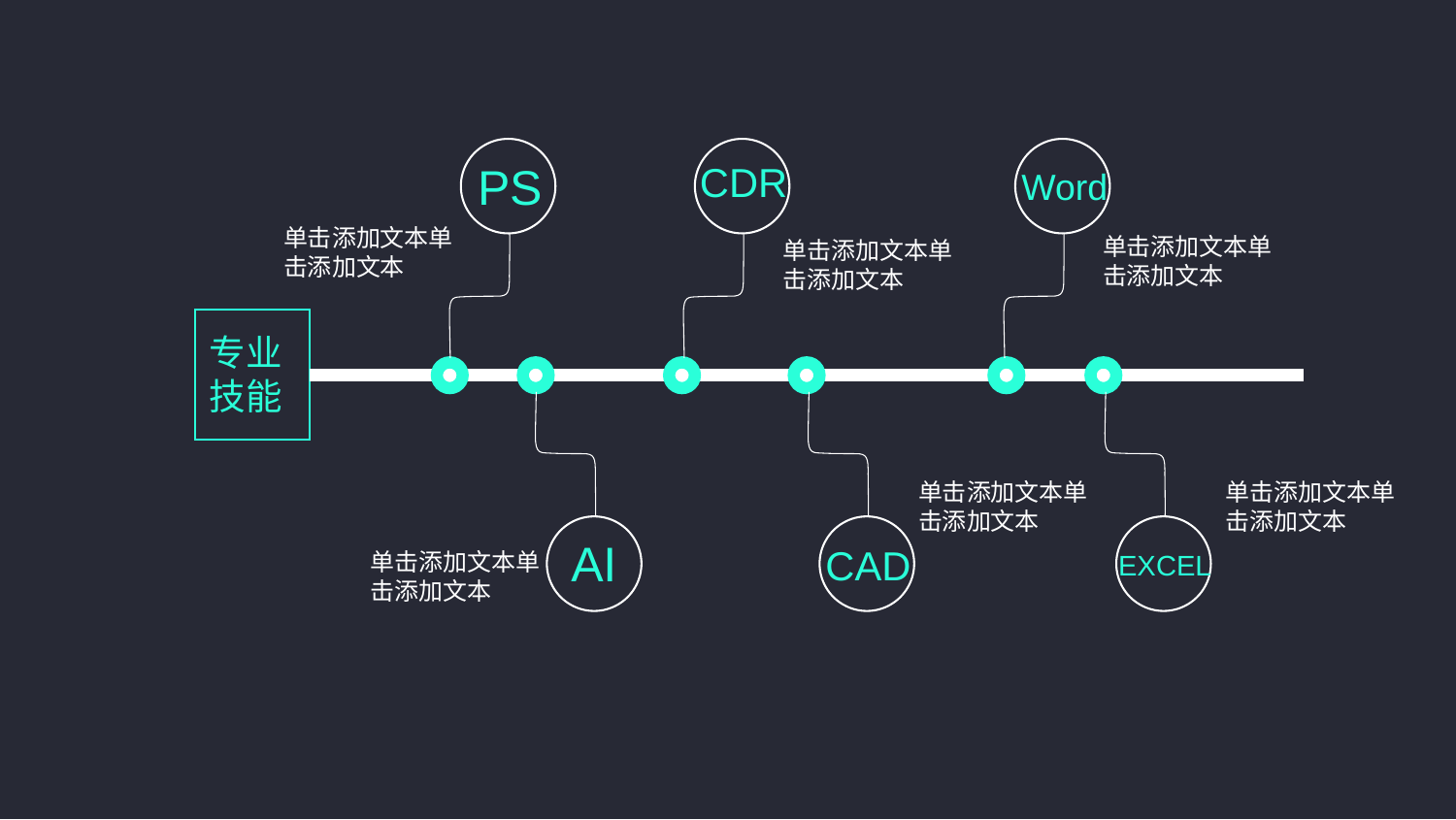

PS

CDR

Word
单击添加文本单击添加文本
单击添加文本单击添加文本
单击添加文本单击添加文本

专业技能

单击添加文本单击添加文本
单击添加文本单击添加文本

AI

CAD

EXCEL
单击添加文本单击添加文本